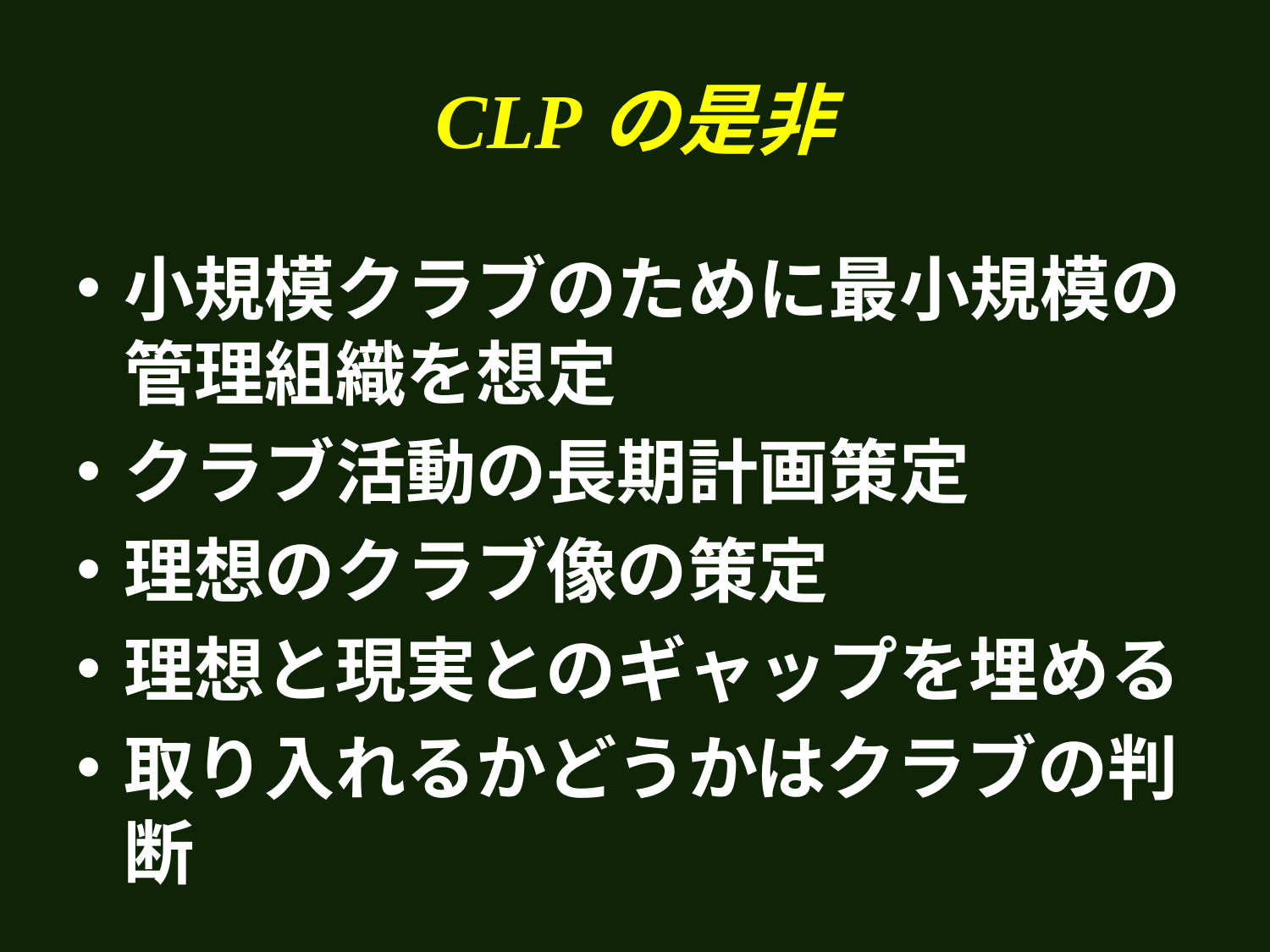

# CLPの是非
小規模クラブのために最小規模の管理組織を想定
クラブ活動の長期計画策定
理想のクラブ像の策定
理想と現実とのギャップを埋める
取り入れるかどうかはクラブの判断